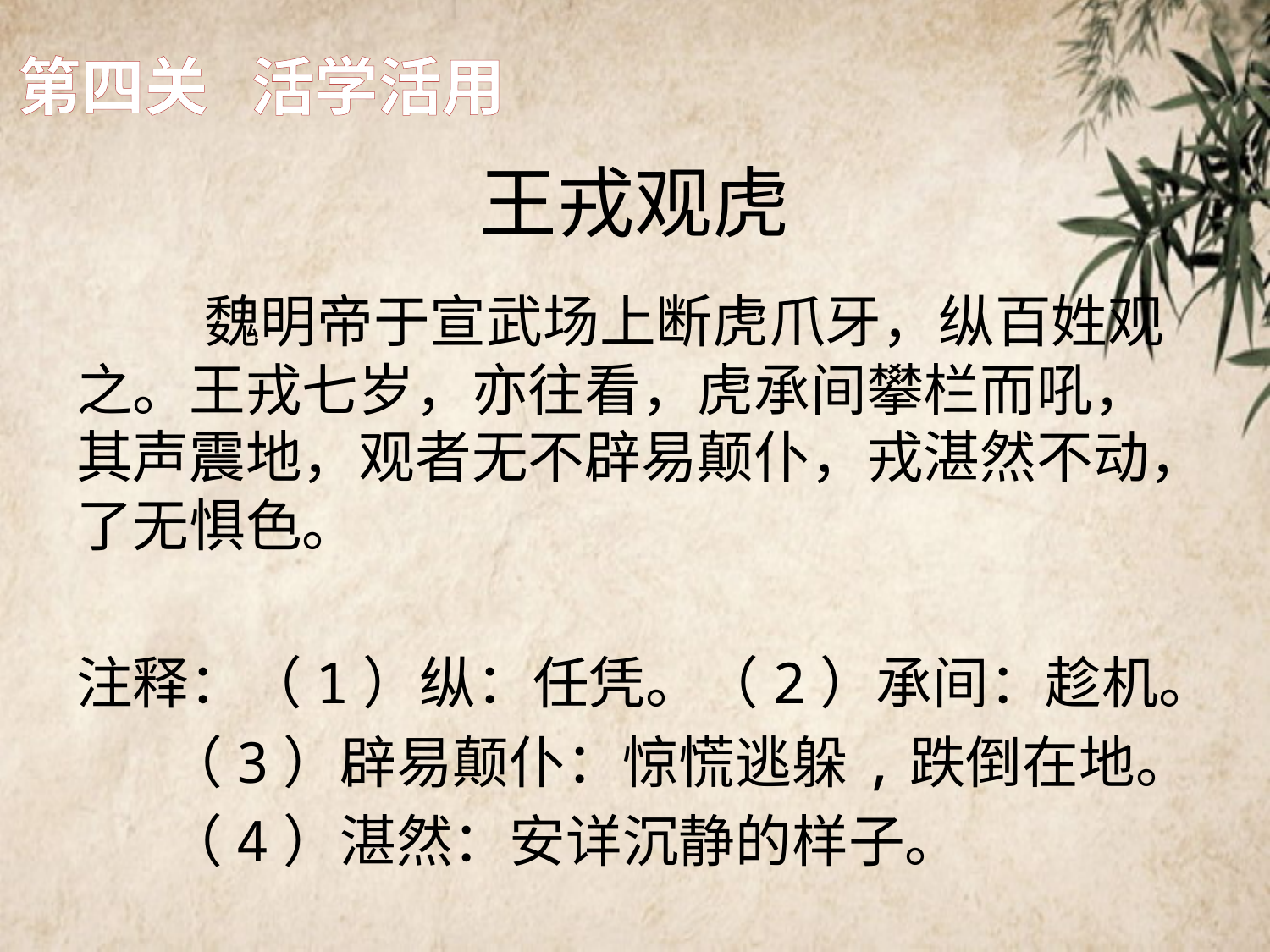

第四关   活学活用
# 王戎观虎
         魏明帝于宣武场上断虎爪牙，纵百姓观之。王戎七岁，亦往看，虎承间攀栏而吼，其声震地，观者无不辟易颠仆，戎湛然不动，了无惧色。

注释：（1）纵：任凭。（2）承间：趁机。
      （3）辟易颠仆：惊慌逃躲,跌倒在地。
      （4）湛然：安详沉静的样子。